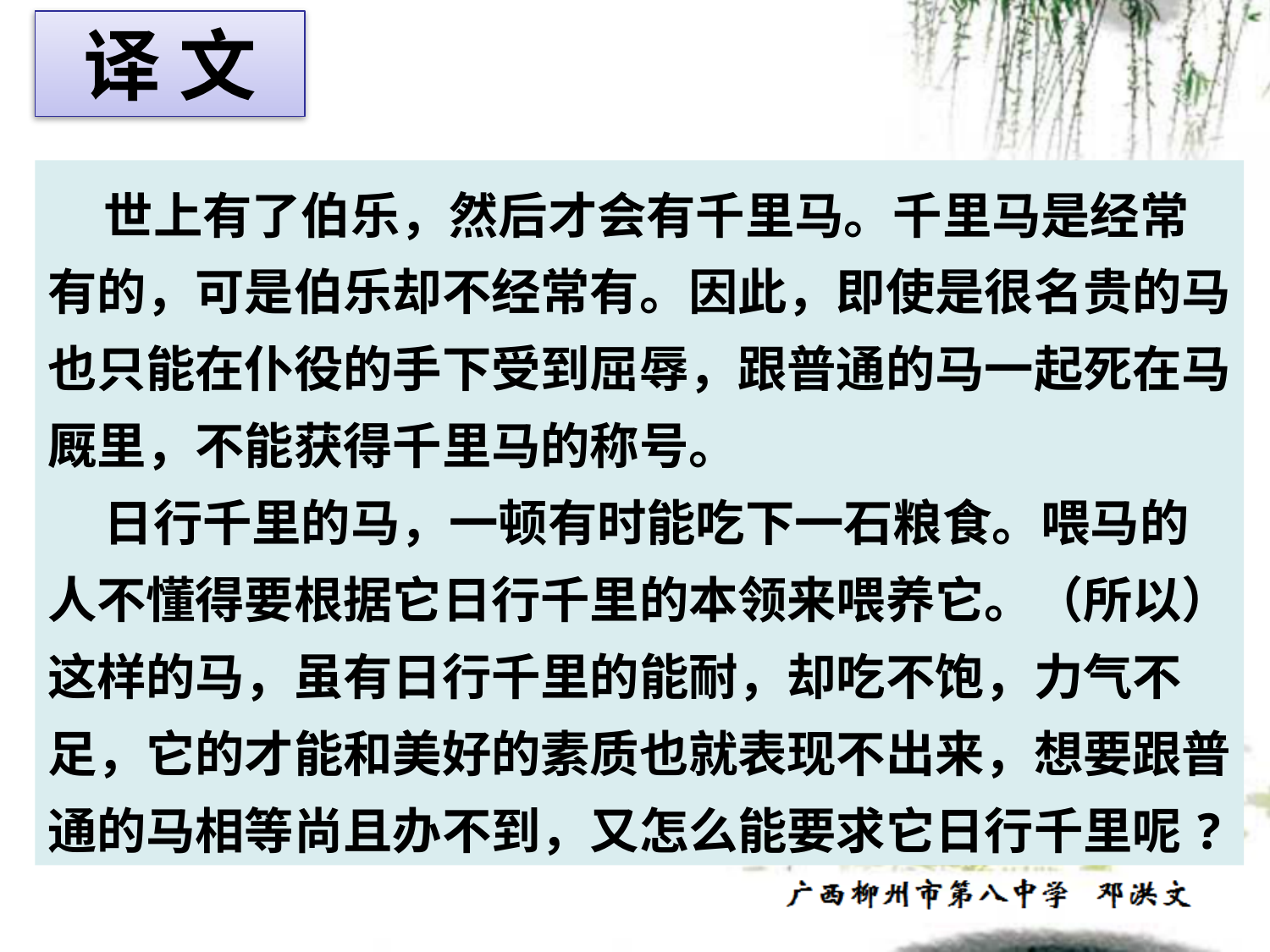

译 文
    世上有了伯乐，然后才会有千里马。千里马是经常有的，可是伯乐却不经常有。因此，即使是很名贵的马也只能在仆役的手下受到屈辱，跟普通的马一起死在马厩里，不能获得千里马的称号。
    日行千里的马，一顿有时能吃下一石粮食。喂马的人不懂得要根据它日行千里的本领来喂养它。（所以）这样的马，虽有日行千里的能耐，却吃不饱，力气不足，它的才能和美好的素质也就表现不出来，想要跟普通的马相等尚且办不到，又怎么能要求它日行千里呢?